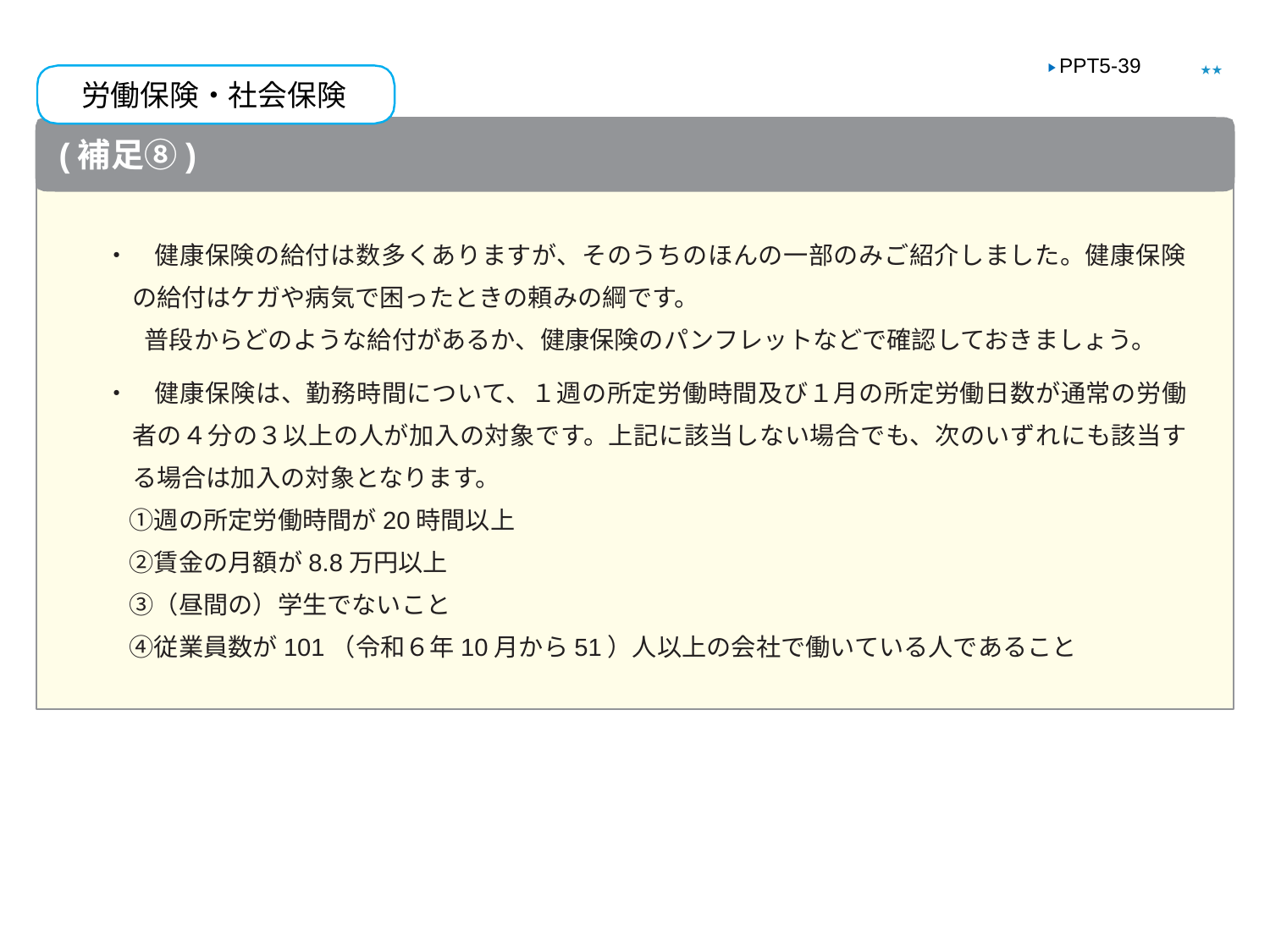

★★
▶ PPT5-39

労働保険・社会保険

(補足⑧)

・　健康保険の給付は数多くありますが、そのうちのほんの一部のみご紹介しました。健康保険の給付はケガや病気で困ったときの頼みの綱です。
     普段からどのような給付があるか、健康保険のパンフレットなどで確認しておきましょう。
・　健康保険は、勤務時間について、１週の所定労働時間及び１月の所定労働日数が通常の労働者の４分の３以上の人が加入の対象です。上記に該当しない場合でも、次のいずれにも該当する場合は加入の対象となります。
　①週の所定労働時間が20時間以上
　②賃金の月額が8.8万円以上
　③（昼間の）学生でないこと
　④従業員数が101（令和６年10月から51）人以上の会社で働いている人であること